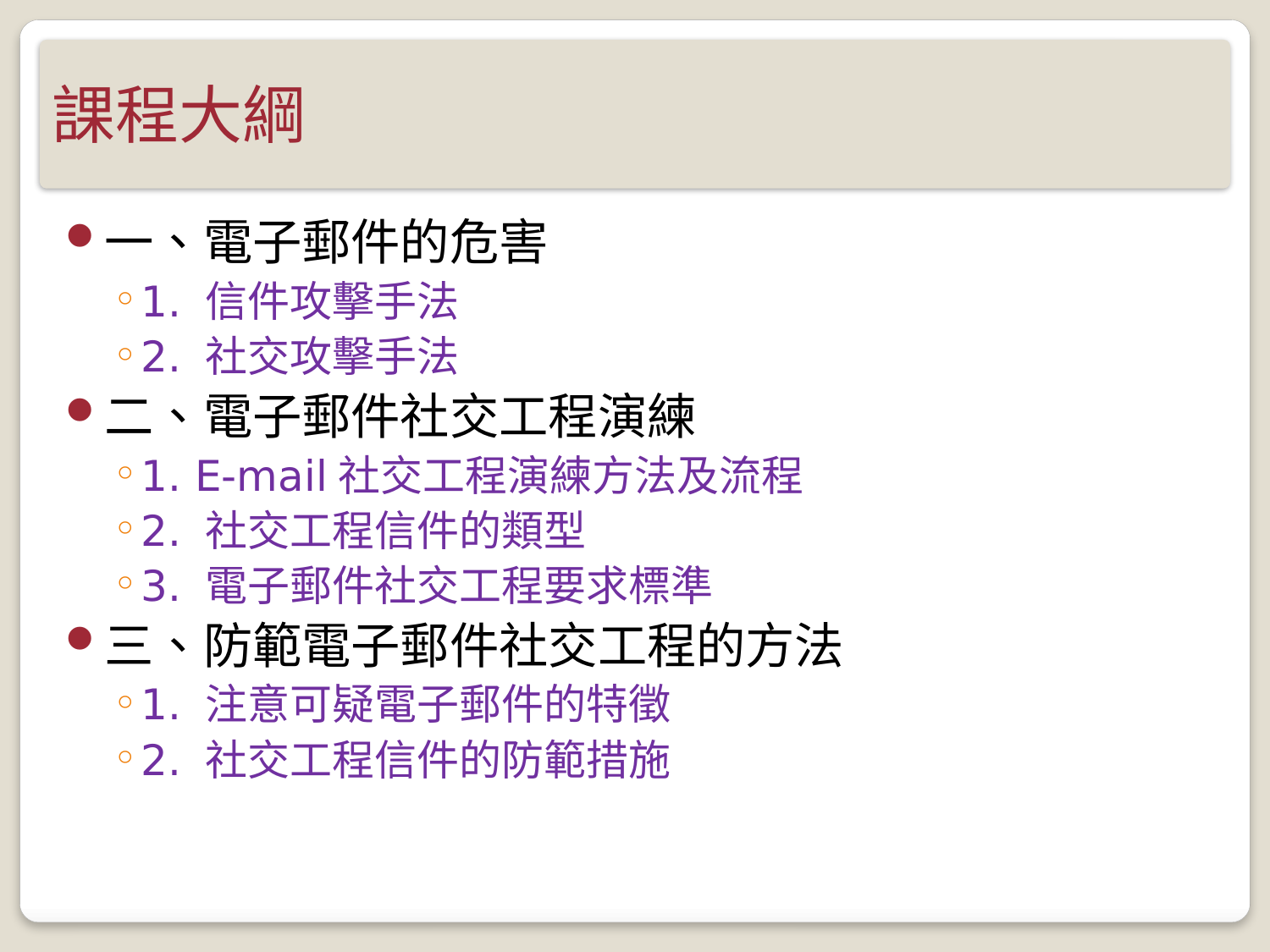

# 課程大綱
一、電子郵件的危害
1. 信件攻擊手法
2. 社交攻擊手法
二、電子郵件社交工程演練
1. E-mail社交工程演練方法及流程
2. 社交工程信件的類型
3. 電子郵件社交工程要求標準
三、防範電子郵件社交工程的方法
1. 注意可疑電子郵件的特徵
2. 社交工程信件的防範措施